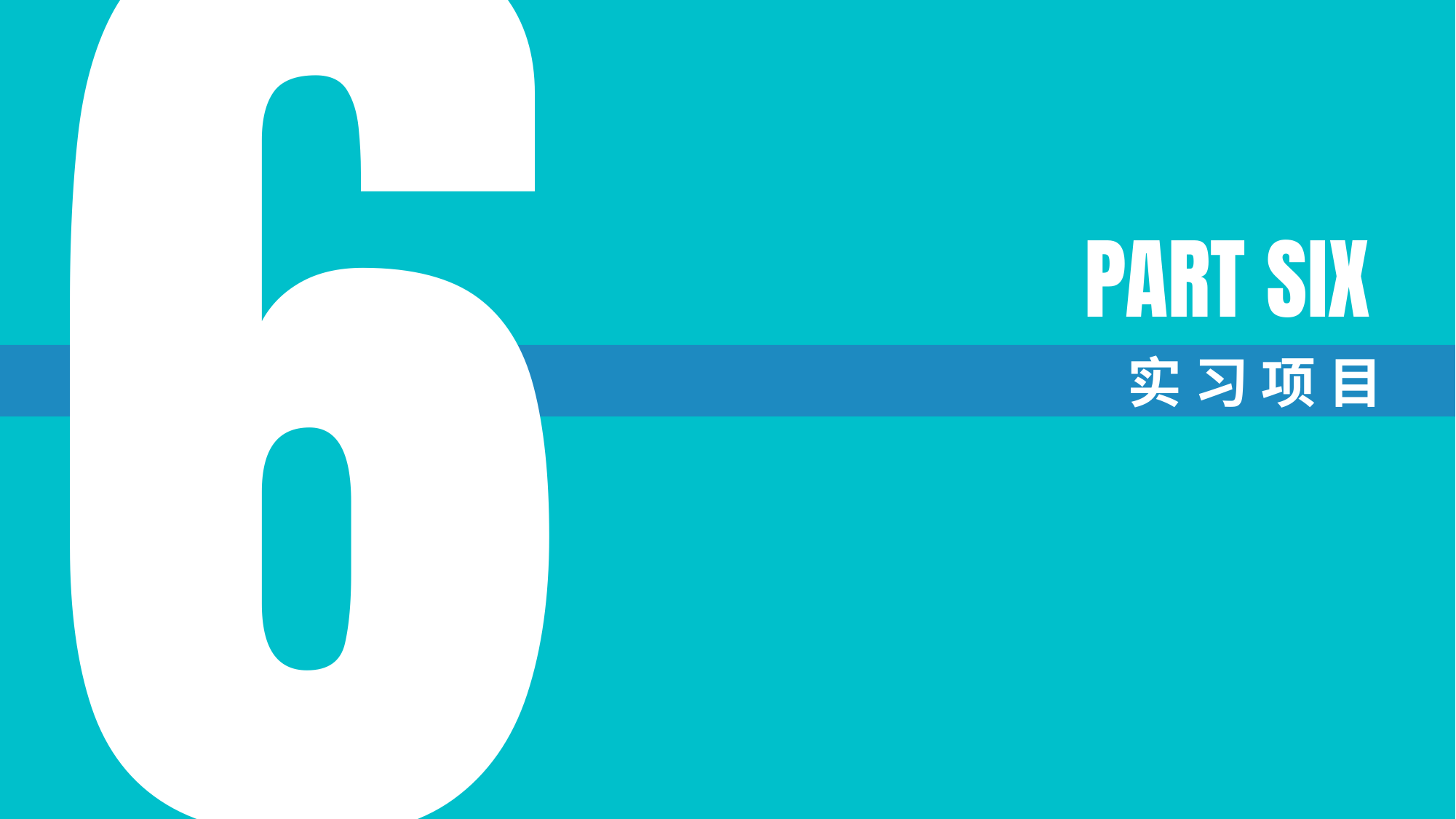

6
PART SIX
实 习 项 目